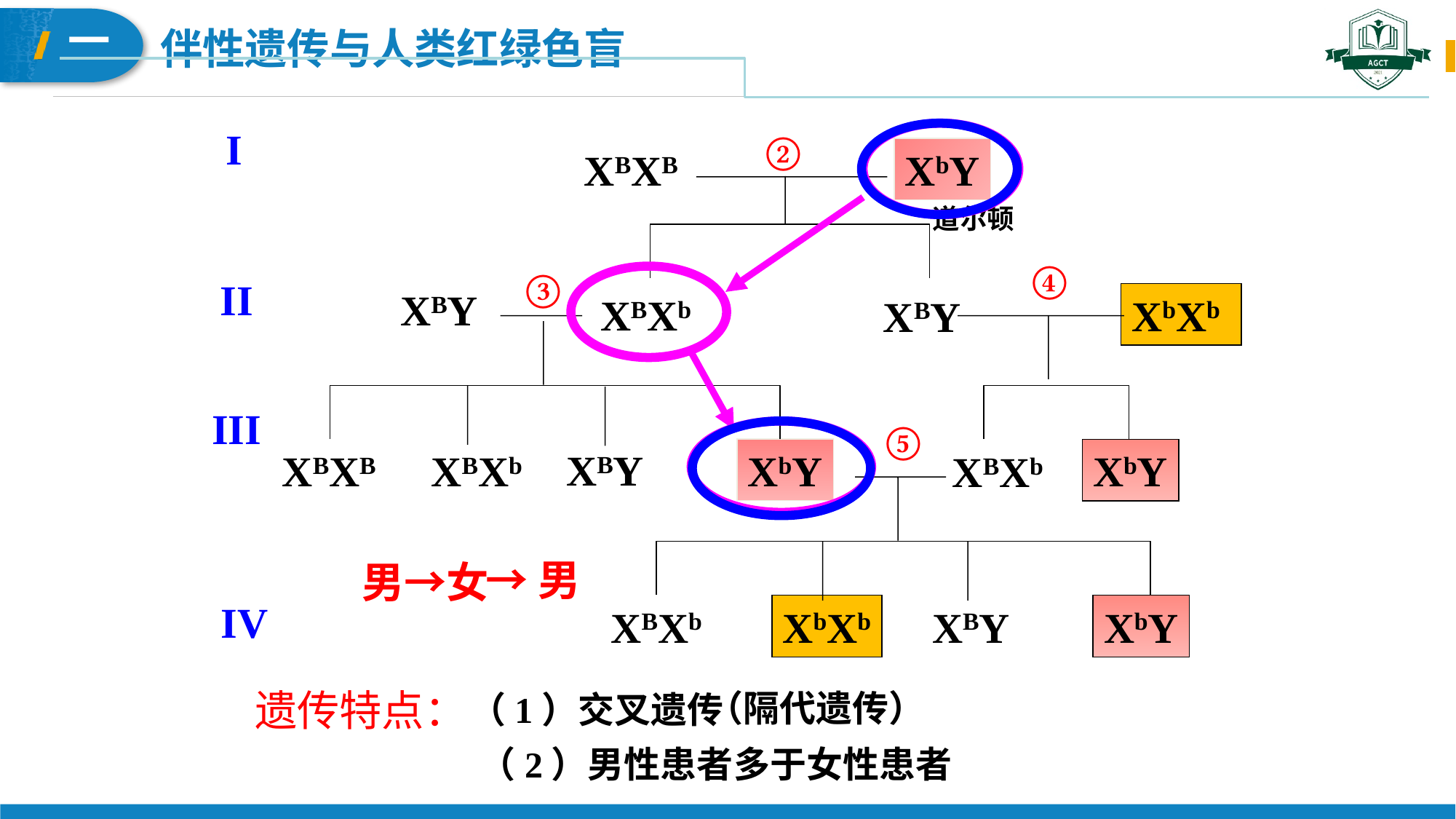

I
II
III
IV
②

XBXB
XbY

道尔顿

④
③

XBY
XBXb
XbXb
XBY

⑤

XBY
XBXB
XBXb
XbY
XbY
XBXb

→男
男→女
XBXb
XbXb
XBY
XbY
遗传特点：
（隔代遗传）
（1）交叉遗传
（2）男性患者多于女性患者